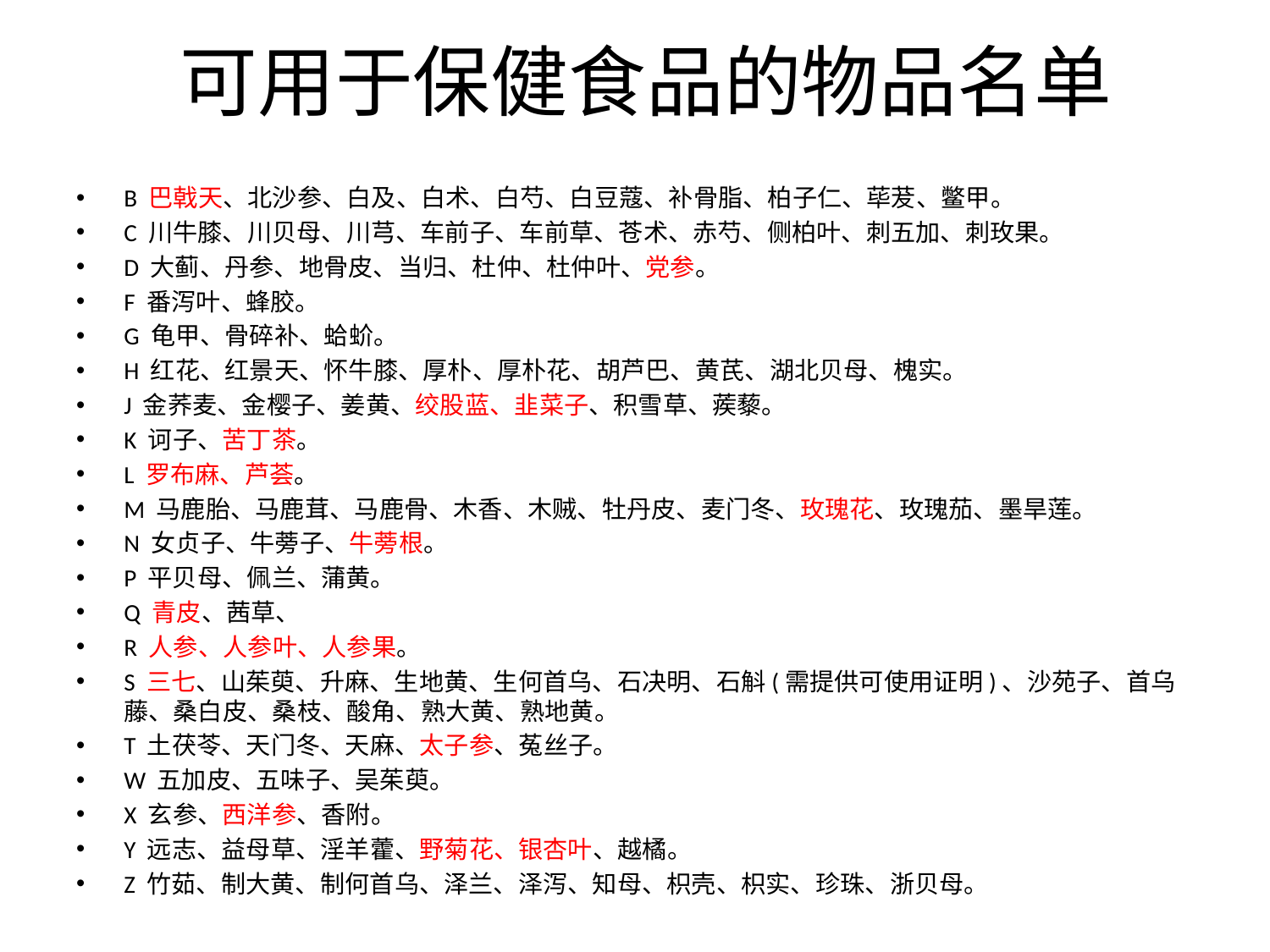

# 可用于保健食品的物品名单
B 巴戟天、北沙参、白及、白术、白芍、白豆蔻、补骨脂、柏子仁、荜茇、鳖甲。
C 川牛膝、川贝母、川芎、车前子、车前草、苍术、赤芍、侧柏叶、刺五加、刺玫果。
D 大蓟、丹参、地骨皮、当归、杜仲、杜仲叶、党参。
F 番泻叶、蜂胶。
G 龟甲、骨碎补、蛤蚧。
H 红花、红景天、怀牛膝、厚朴、厚朴花、胡芦巴、黄芪、湖北贝母、槐实。
J 金荞麦、金樱子、姜黄、绞股蓝、韭菜子、积雪草、蒺藜。
K 诃子、苦丁茶。
L 罗布麻、芦荟。
M 马鹿胎、马鹿茸、马鹿骨、木香、木贼、牡丹皮、麦门冬、玫瑰花、玫瑰茄、墨旱莲。
N 女贞子、牛蒡子、牛蒡根。
P 平贝母、佩兰、蒲黄。
Q 青皮、茜草、
R 人参、人参叶、人参果。
S 三七、山茱萸、升麻、生地黄、生何首乌、石决明、石斛(需提供可使用证明)、沙苑子、首乌藤、桑白皮、桑枝、酸角、熟大黄、熟地黄。
T 土茯苓、天门冬、天麻、太子参、菟丝子。
W 五加皮、五味子、吴茱萸。
X 玄参、西洋参、香附。
Y 远志、益母草、淫羊藿、野菊花、银杏叶、越橘。
Z 竹茹、制大黄、制何首乌、泽兰、泽泻、知母、枳壳、枳实、珍珠、浙贝母。